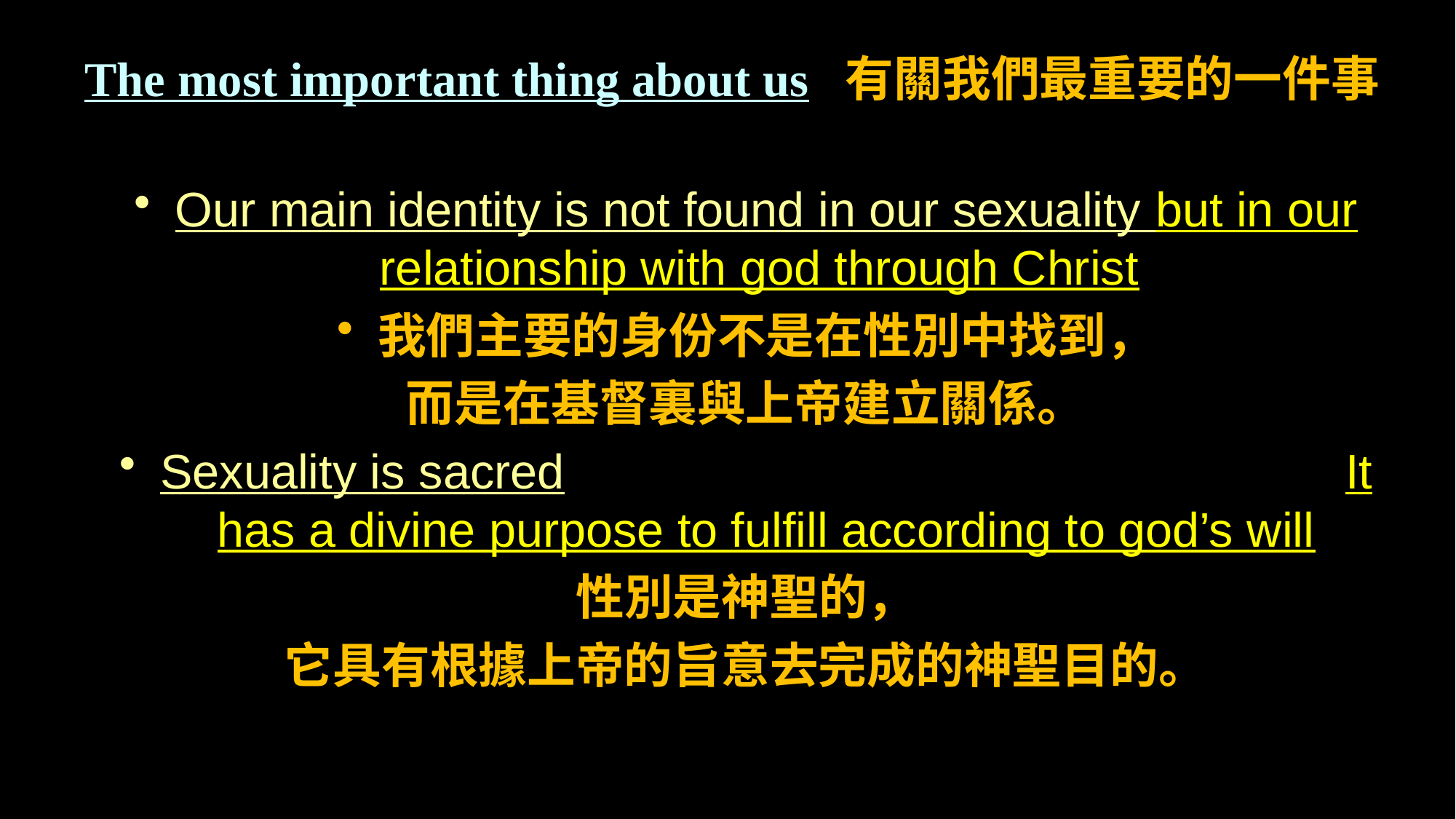

# The most important thing about us  有關我們最重要的一件事
Our main identity is not found in our sexuality but in our relationship with god through Christ
我們主要的身份不是在性別中找到，
而是在基督裏與上帝建立關係。
Sexuality is sacred                                                          It has a divine purpose to fulfill according to god’s will
性別是神聖的，
它具有根據上帝的旨意去完成的神聖目的。